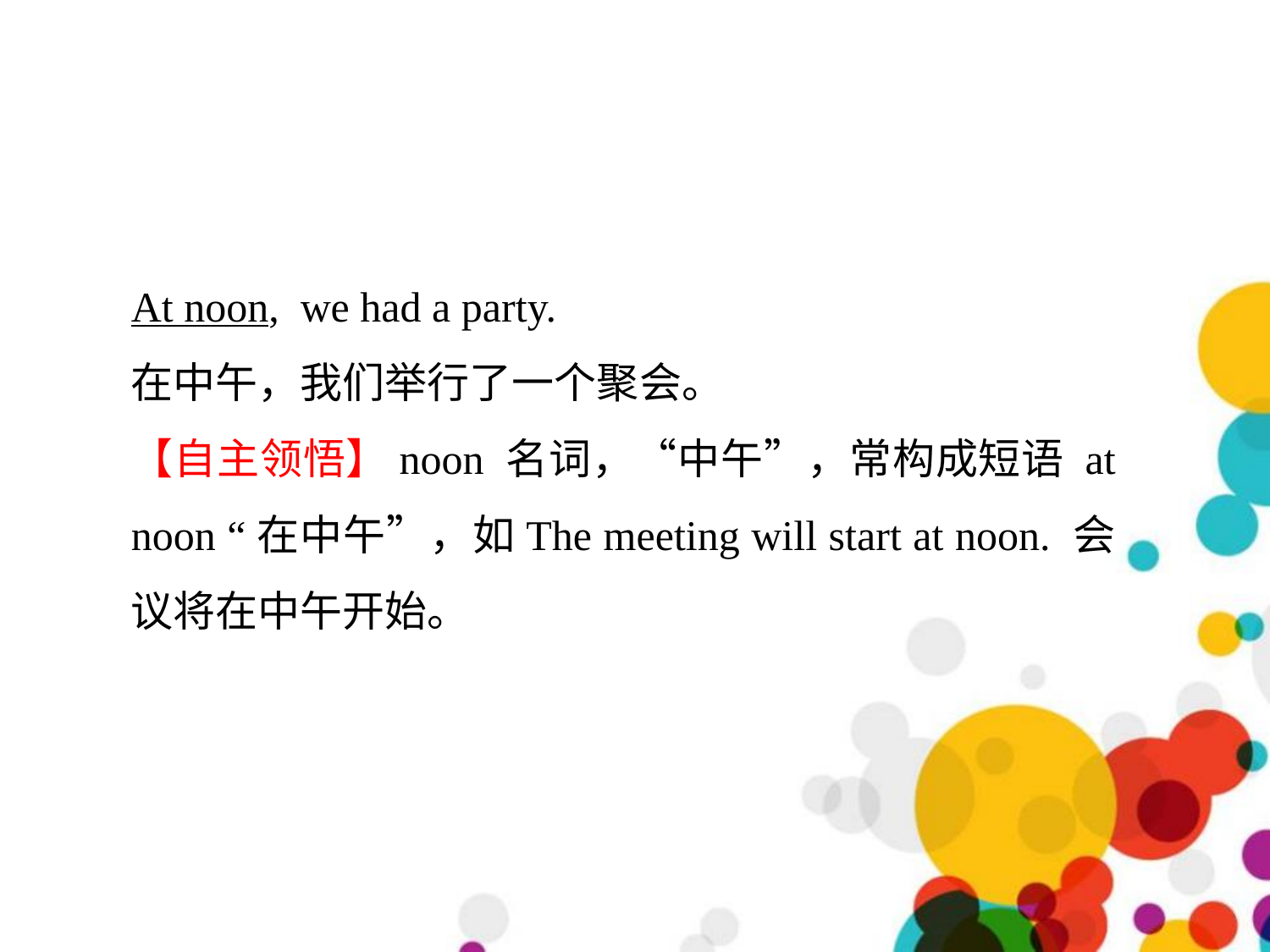

3

At noon,  we had a party.
在中午，我们举行了一个聚会。
【自主领悟】noon 名词，“中午”，常构成短语 at noon “在中午”，如The meeting will start at noon. 会议将在中午开始。